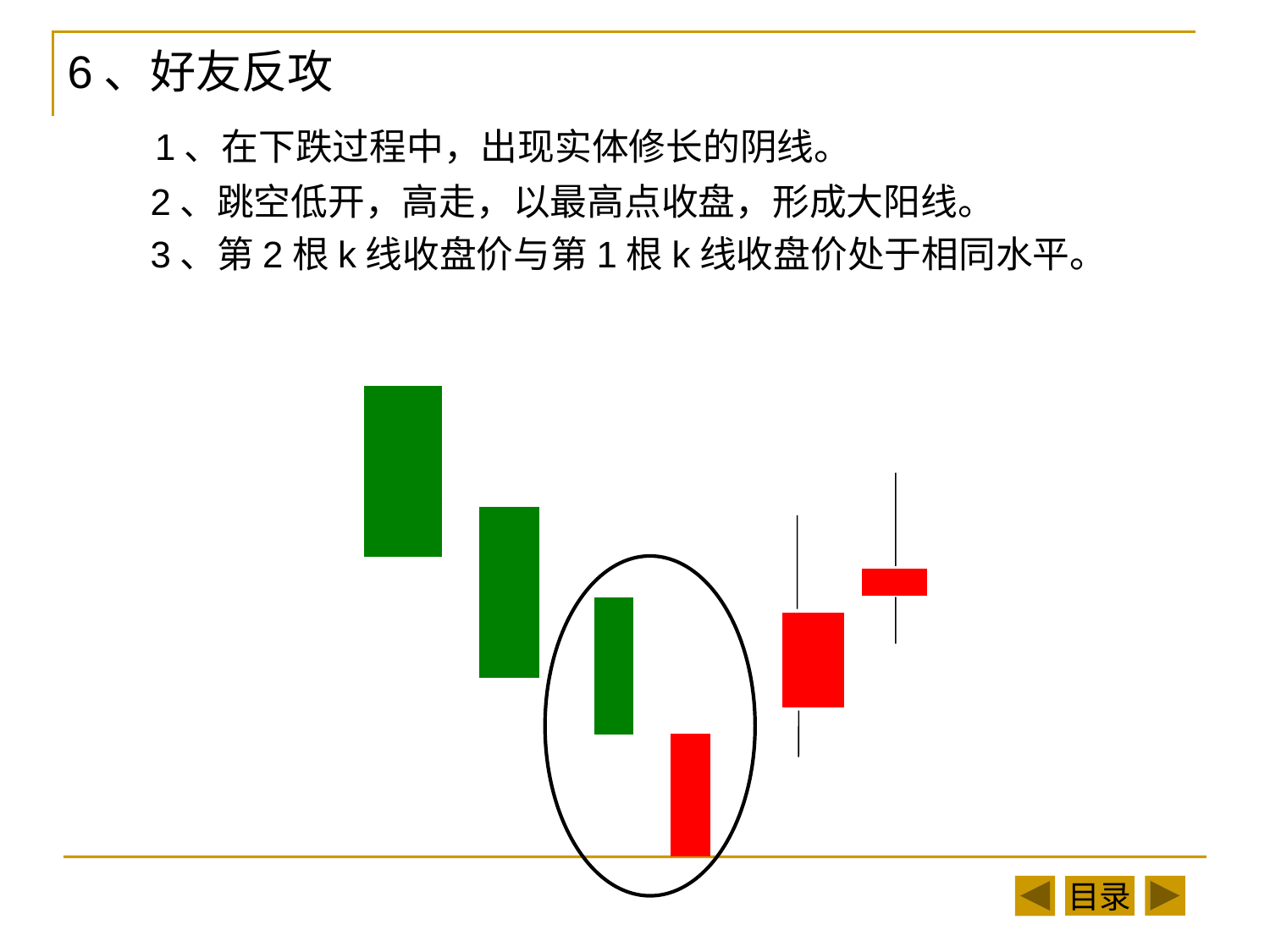

6、好友反攻
      1、在下跌过程中，出现实体修长的阴线。
        2、跳空低开，高走，以最高点收盘，形成大阳线。
        3、第2根k线收盘价与第1根k线收盘价处于相同水平。